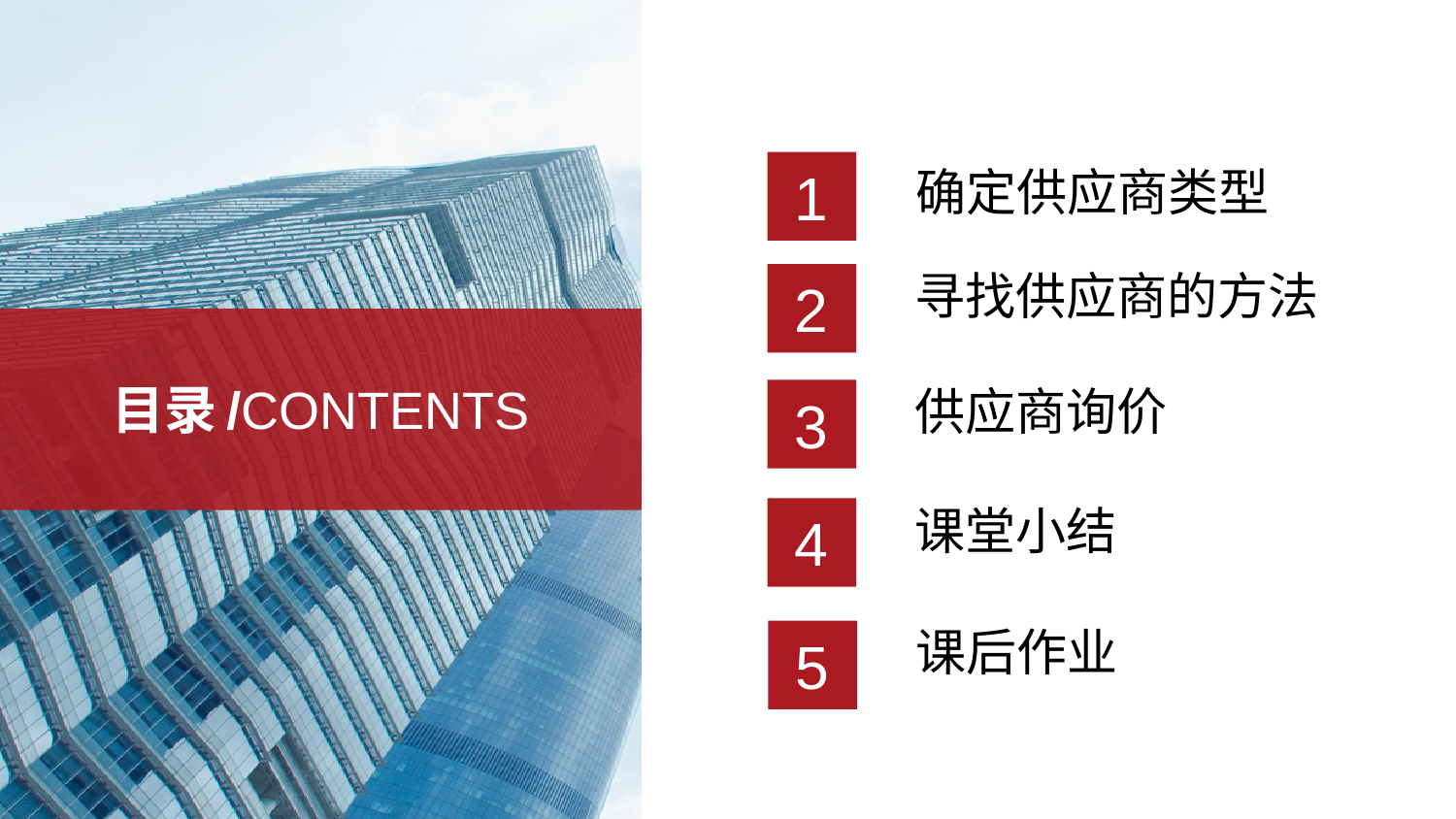

1
确定供应商类型
2
寻找供应商的方法

目录/CONTENTS
3
供应商询价
4
课堂小结
5
课后作业